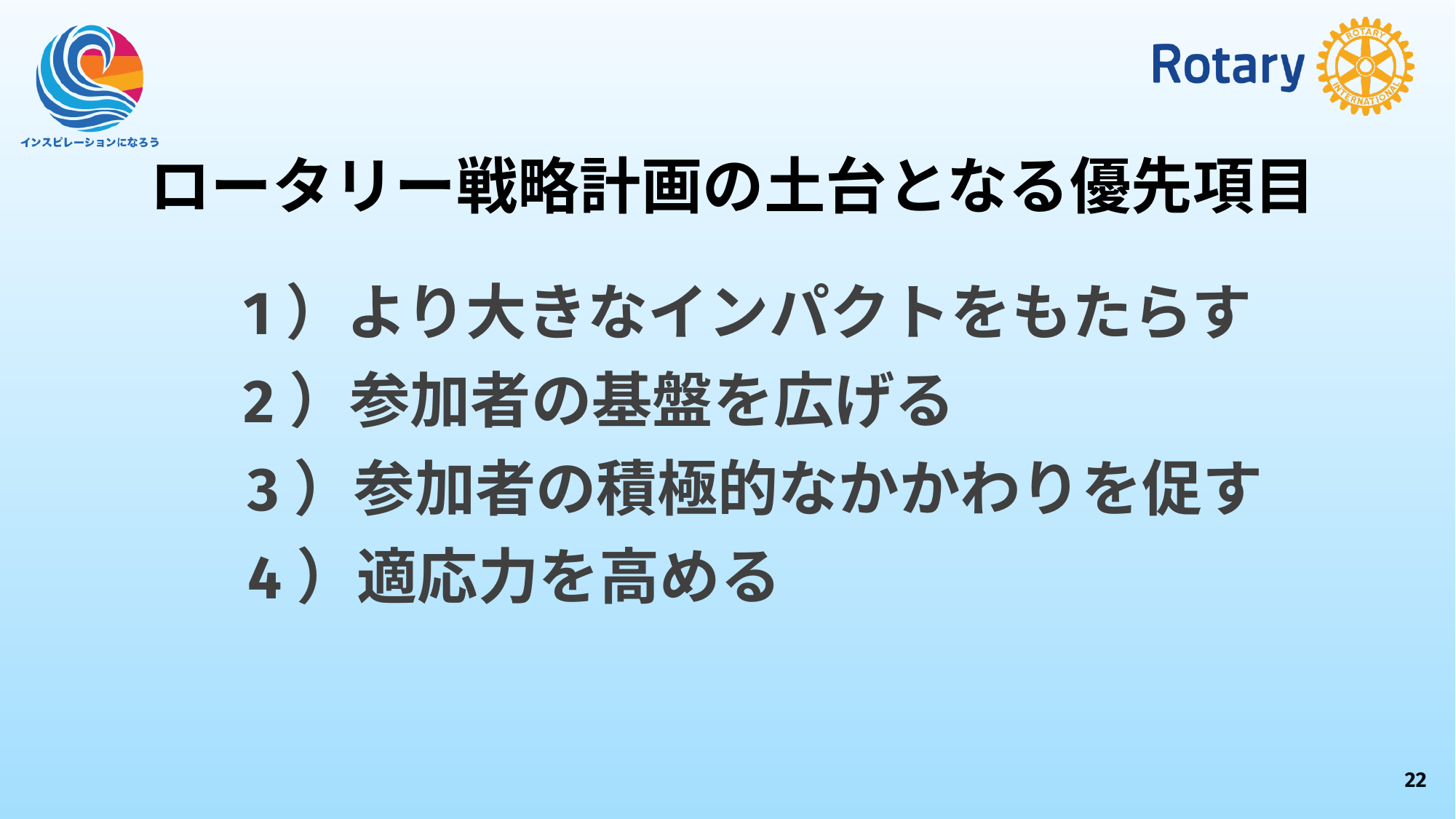

# ロータリー戦略計画の土台となる優先項目
  　 1）より大きなインパクトをもたらす
   　2）参加者の基盤を広げる
　　3）参加者の積極的なかかわりを促す
　　4）適応力を高める

22